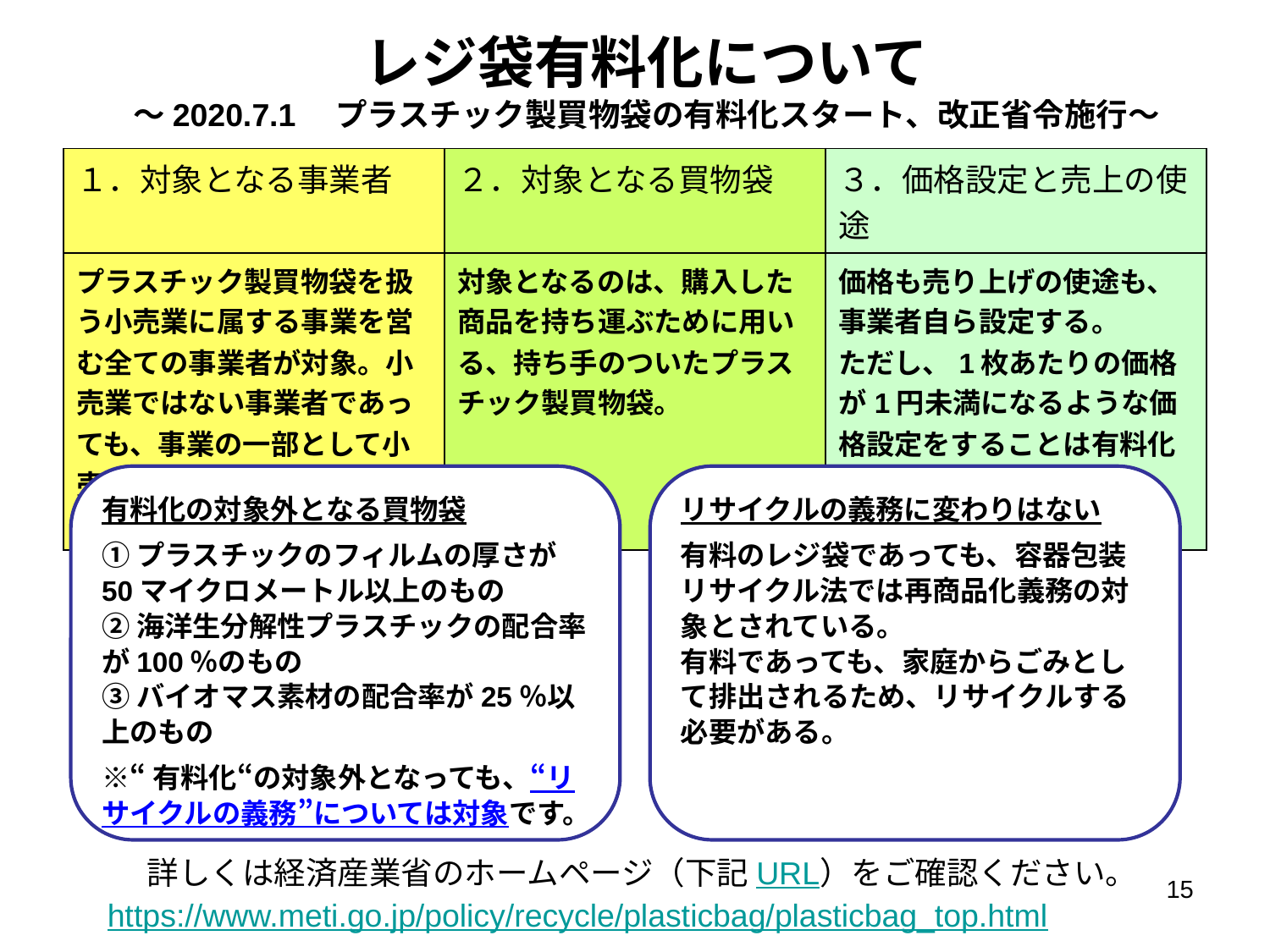

# レジ袋有料化について ～2020.7.1　プラスチック製買物袋の有料化スタート、改正省令施行～
| １．対象となる事業者 | ２．対象となる買物袋 | ３．価格設定と売上の使途 |
| --- | --- | --- |
| プラスチック製買物袋を扱う小売業に属する事業を営む全ての事業者が対象。小売業ではない事業者であっても、事業の一部として小売事業を行っている場合は有料化の対象となる。 | 対象となるのは、購入した商品を持ち運ぶために用いる、持ち手のついたプラスチック製買物袋。 | 価格も売り上げの使途も、事業者自ら設定する。 ただし、1枚あたりの価格が1円未満になるような価格設定をすることは有料化にあたらない。 |
有料化の対象外となる買物袋
①プラスチックのフィルムの厚さが50マイクロメートル以上のもの
②海洋生分解性プラスチックの配合率が100％のもの
③バイオマス素材の配合率が25％以上のもの
※“有料化“の対象外となっても、“リサイクルの義務”については対象です。

リサイクルの義務に変わりはない
有料のレジ袋であっても、容器包装リサイクル法では再商品化義務の対象とされている。
有料であっても、家庭からごみとして排出されるため、リサイクルする必要がある。
詳しくは経済産業省のホームページ（下記URL）をご確認ください。
15
https://www.meti.go.jp/policy/recycle/plasticbag/plasticbag_top.html